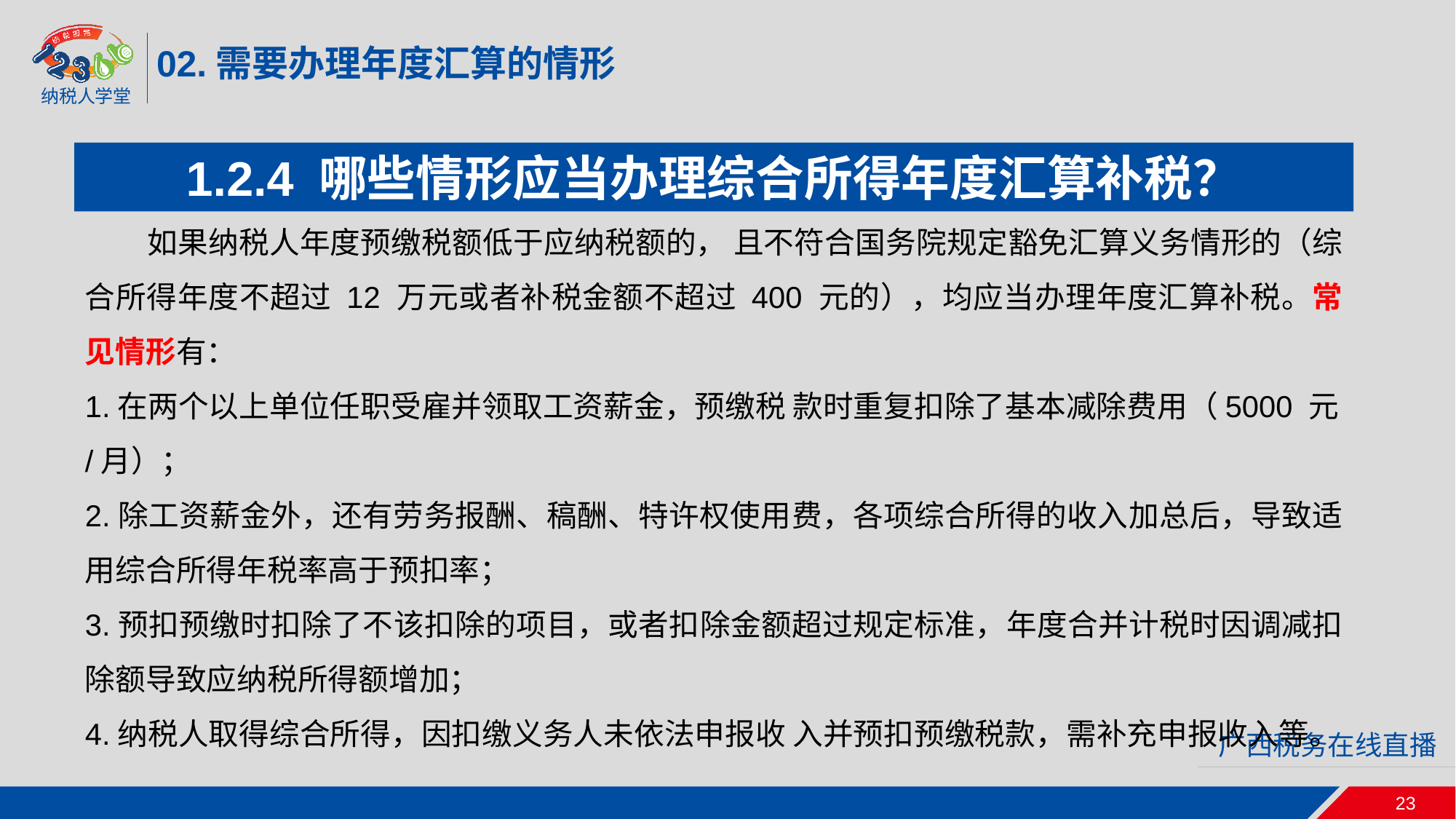

02.需要办理年度汇算的情形
1.2.4 哪些情形应当办理综合所得年度汇算补税？
        如果纳税人年度预缴税额低于应纳税额的， 且不符合国务院规定豁免汇算义务情形的（综合所得年度不超过 12 万元或者补税金额不超过 400 元的），均应当办理年度汇算补税。常见情形有：
1.在两个以上单位任职受雇并领取工资薪金，预缴税 款时重复扣除了基本减除费用（5000 元/月）；
2.除工资薪金外，还有劳务报酬、稿酬、特许权使用费，各项综合所得的收入加总后，导致适用综合所得年税率高于预扣率；
3.预扣预缴时扣除了不该扣除的项目，或者扣除金额超过规定标准，年度合并计税时因调减扣除额导致应纳税所得额增加；
4.纳税人取得综合所得，因扣缴义务人未依法申报收 入并预扣预缴税款，需补充申报收入等。